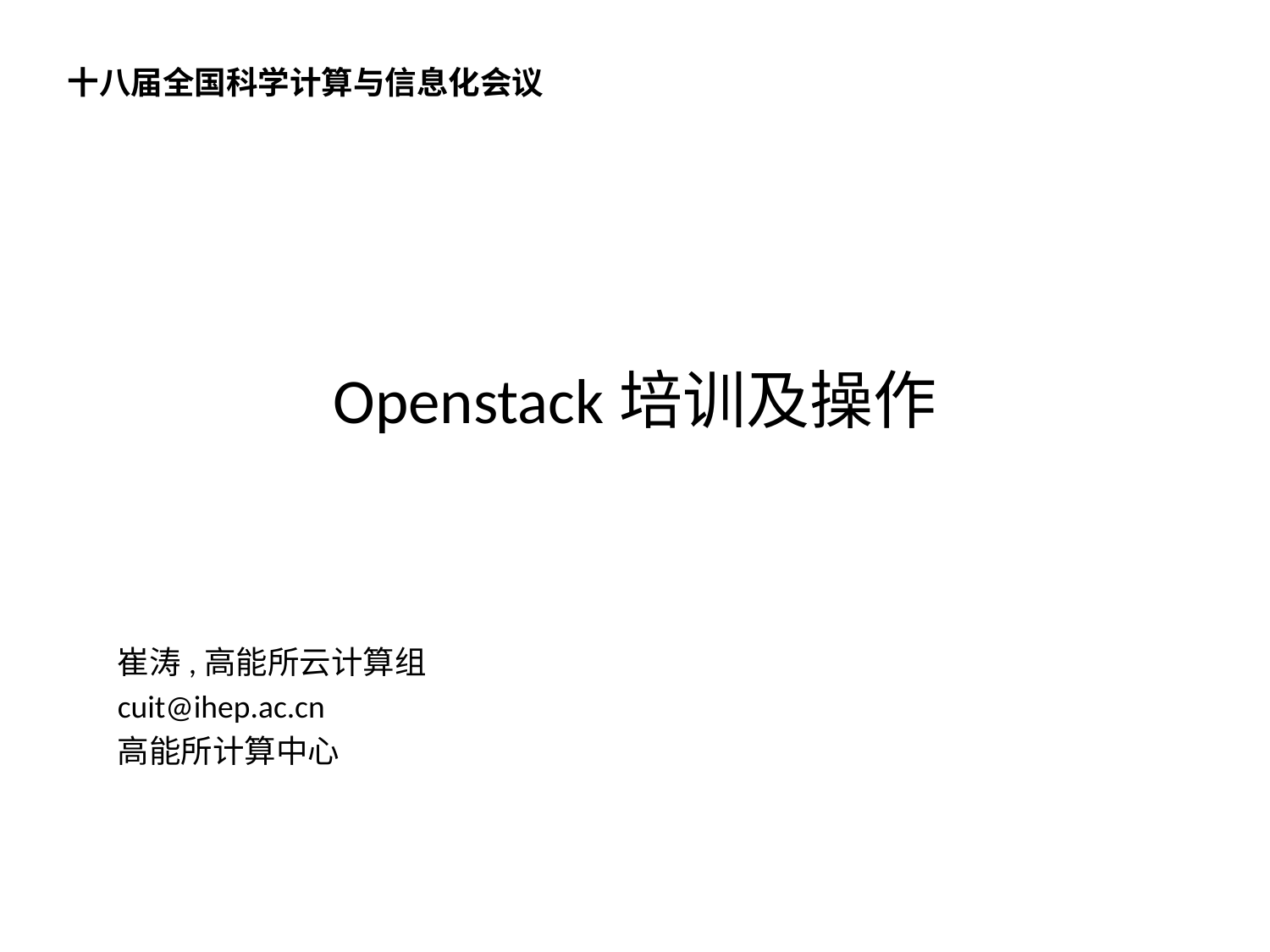

十八届全国科学计算与信息化会议
# Openstack培训及操作
崔涛,高能所云计算组
cuit@ihep.ac.cn
高能所计算中心